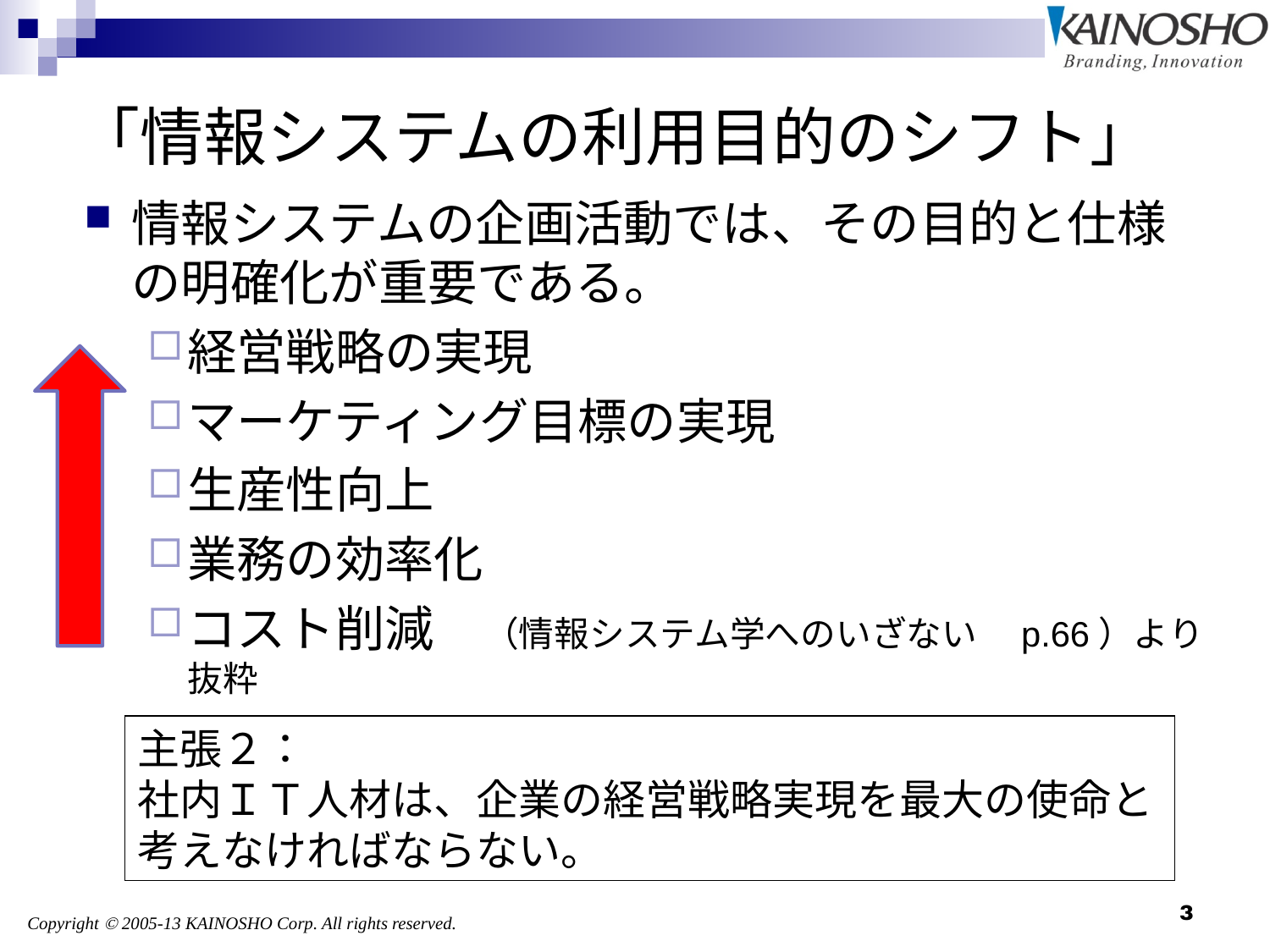

# 「情報システムの利用目的のシフト」
情報システムの企画活動では、その目的と仕様の明確化が重要である。
経営戦略の実現
マーケティング目標の実現
生産性向上
業務の効率化
コスト削減　（情報システム学へのいざない　p.66）より抜粋

主張２：
社内ＩＴ人材は、企業の経営戦略実現を最大の使命と考えなければならない。
3